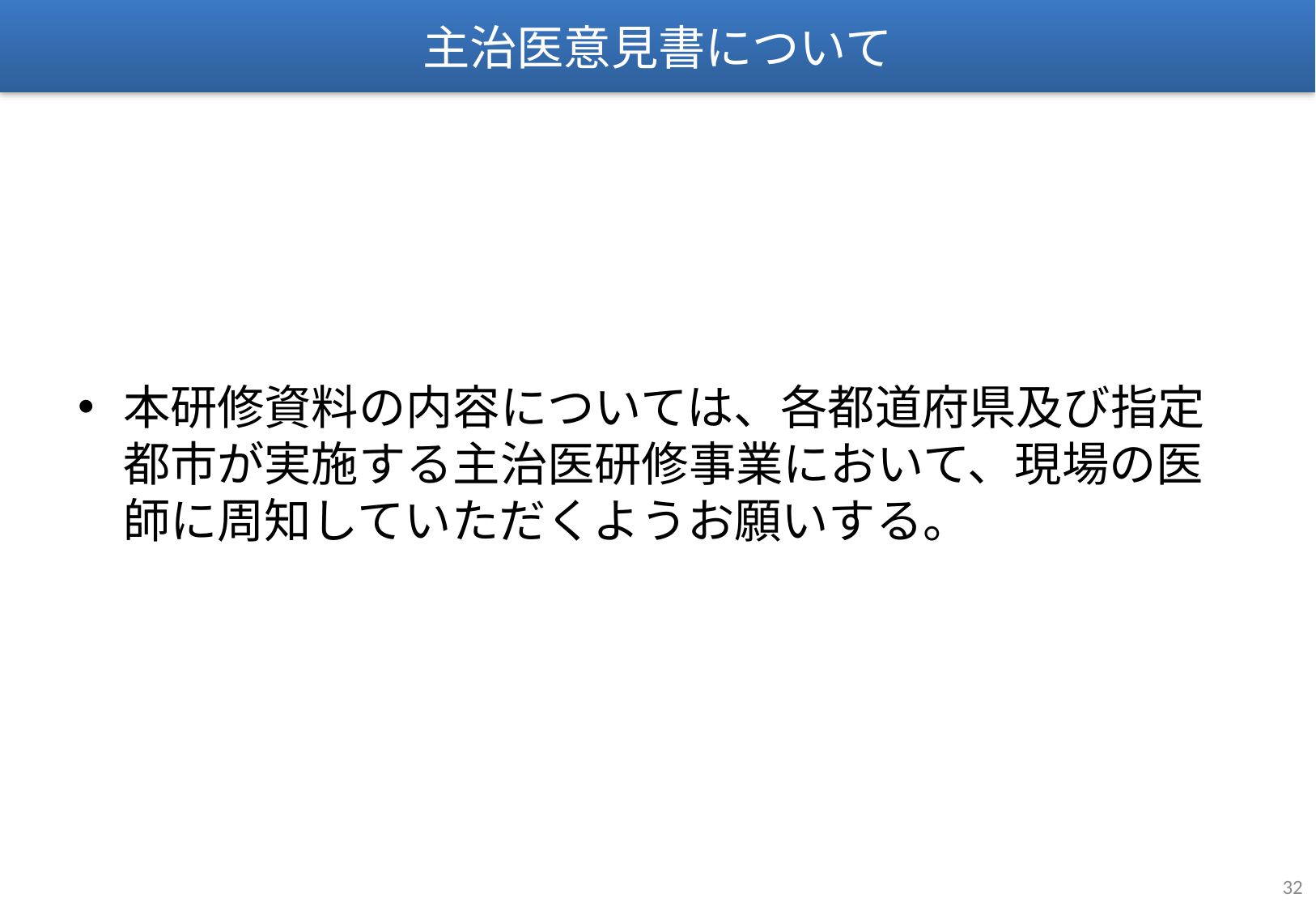

主治医意見書について
本研修資料の内容については、各都道府県及び指定都市が実施する主治医研修事業において、現場の医師に周知していただくようお願いする。
32